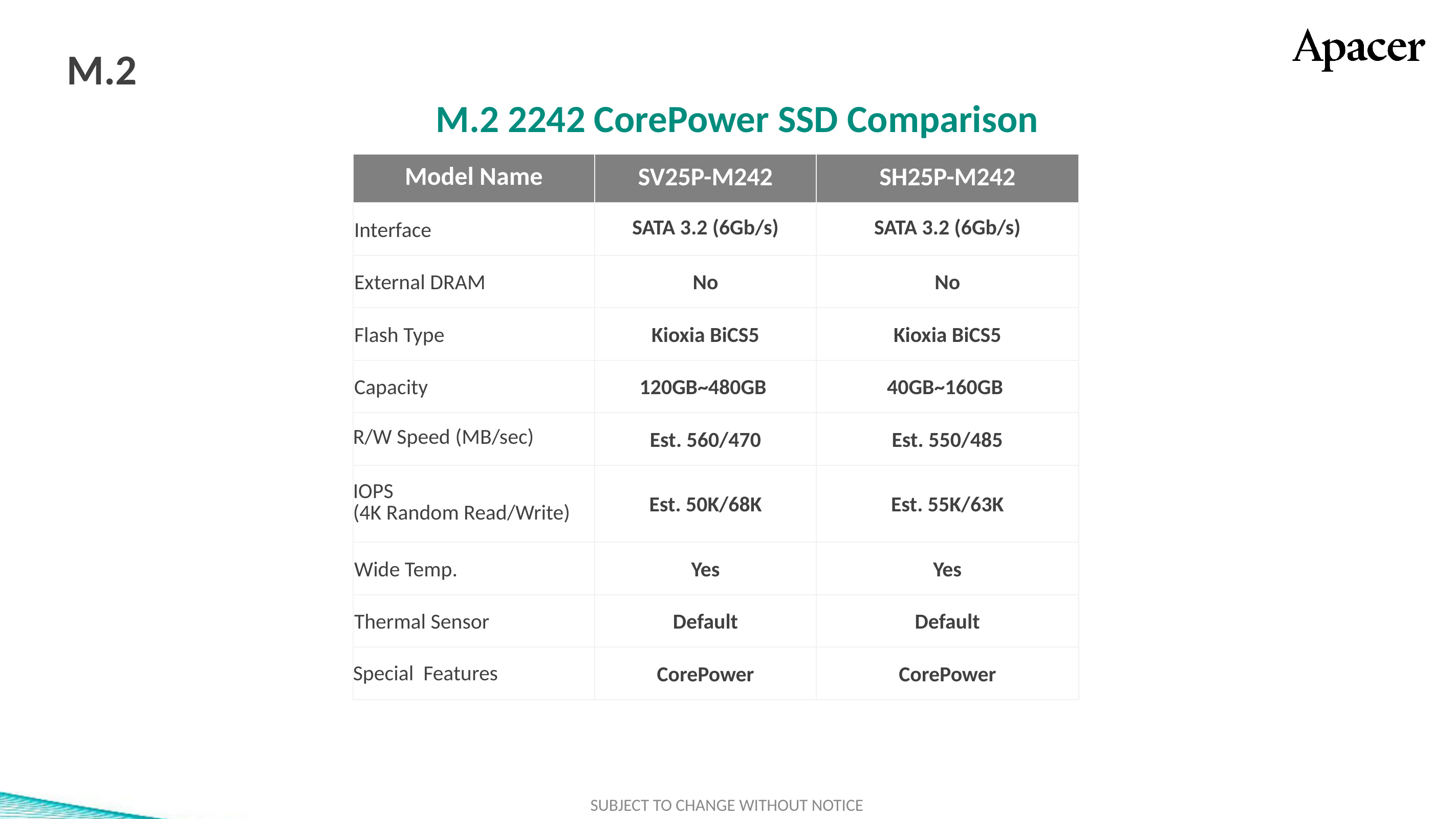

# M.2
M.2 2242 CorePower SSD Comparison

| Model Name | SV25P-M242 | SH25P-M242 |
| --- | --- | --- |
| Interface | SATA 3.2 (6Gb/s) | SATA 3.2 (6Gb/s) |
| External DRAM | No | No |
| Flash Type | Kioxia BiCS5 | Kioxia BiCS5 |
| Capacity | 120GB~480GB | 40GB~160GB |
| R/W Speed (MB/sec) | Est. 560/470 | Est. 550/485 |
| IOPS (4K Random Read/Write) | Est. 50K/68K | Est. 55K/63K |
| Wide Temp. | Yes | Yes |
| Thermal Sensor | Default | Default |
| Special Features | CorePower | CorePower |
標準色
附屬
配色
3D TLC
2D MLC
SLC-lite
SLC
類工

SLC-liteX